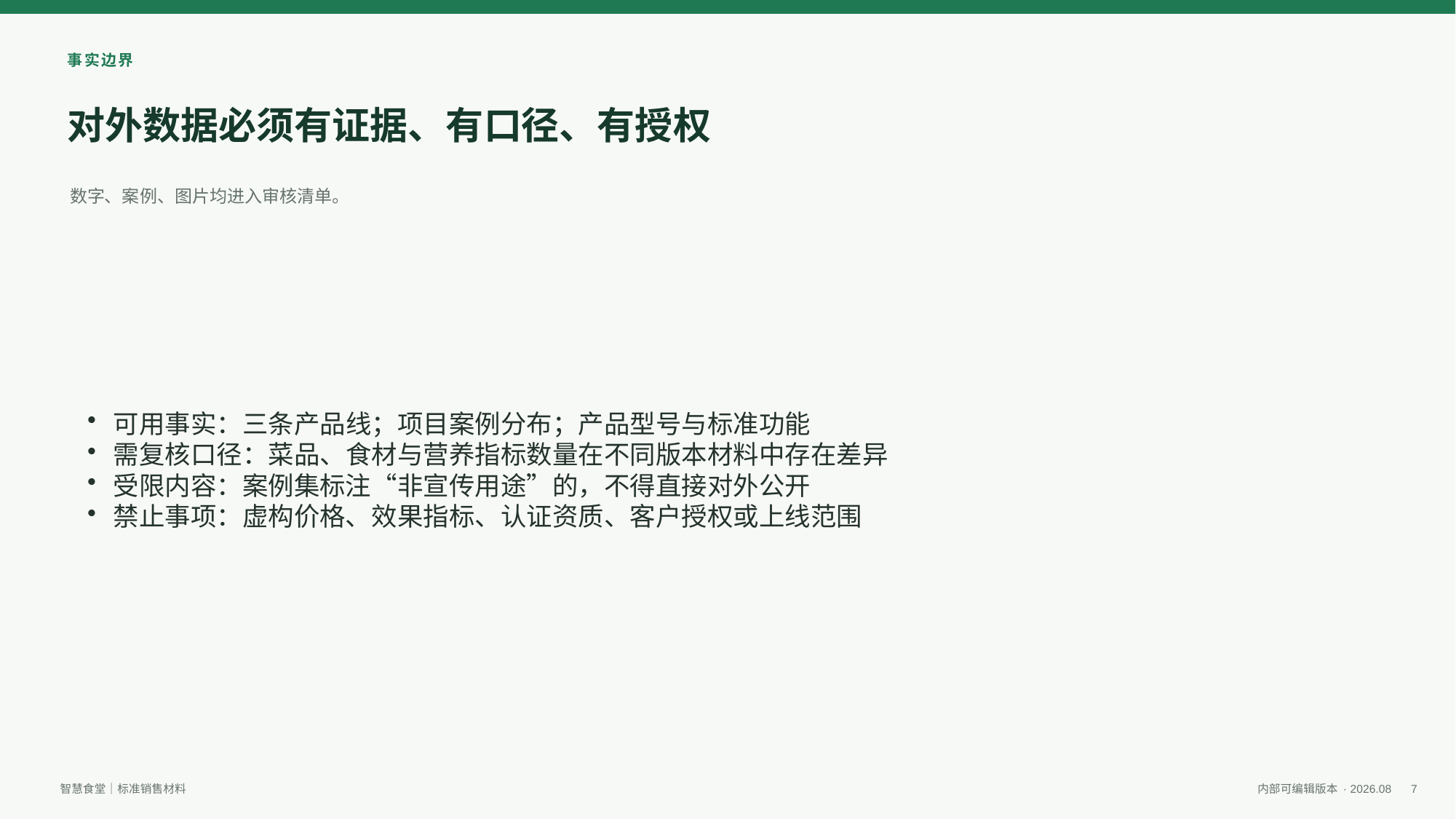

事实边界
对外数据必须有证据、有口径、有授权
数字、案例、图片均进入审核清单。
可用事实：三条产品线；项目案例分布；产品型号与标准功能
需复核口径：菜品、食材与营养指标数量在不同版本材料中存在差异
受限内容：案例集标注“非宣传用途”的，不得直接对外公开
禁止事项：虚构价格、效果指标、认证资质、客户授权或上线范围
7